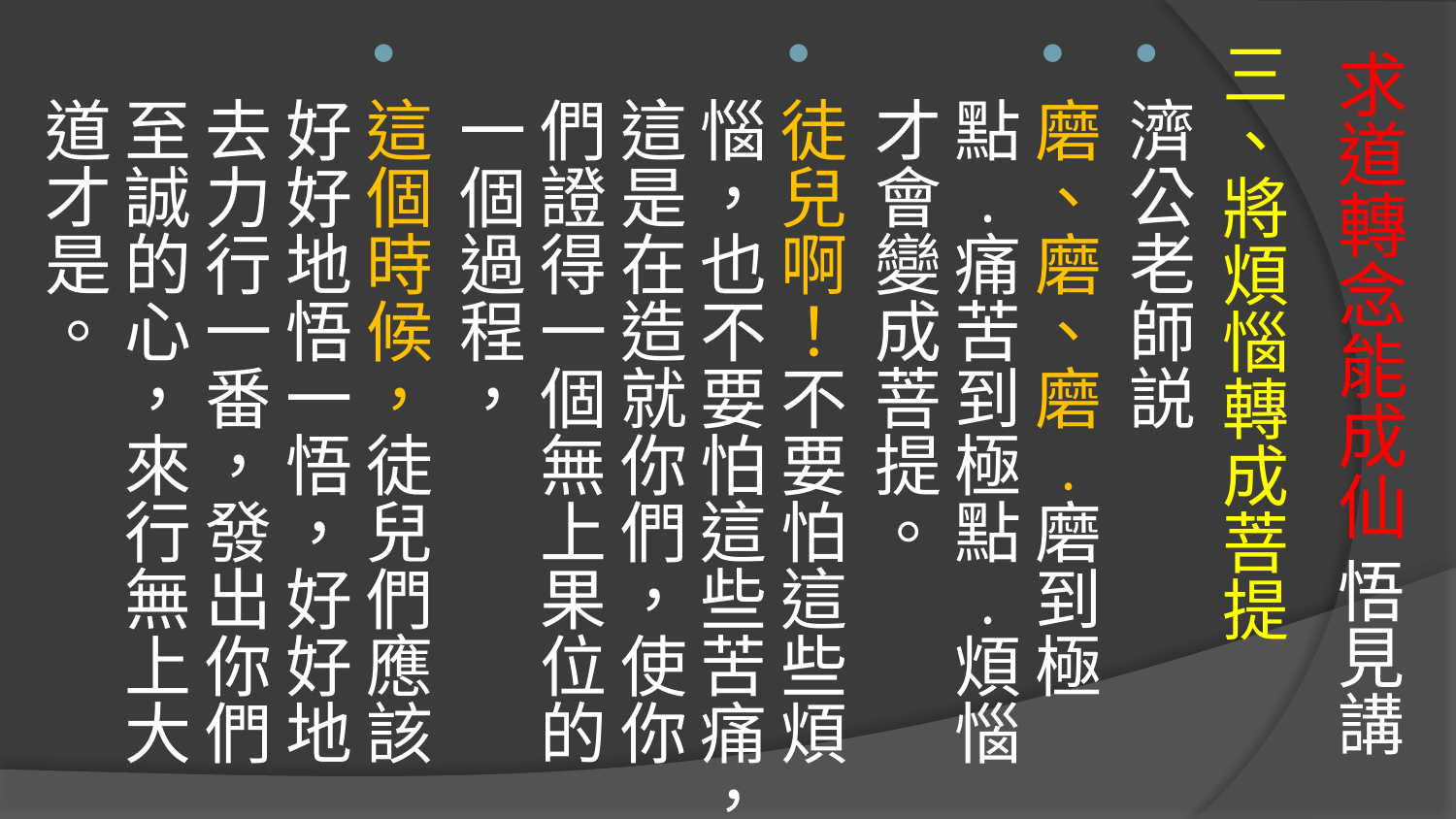

# 求道轉念能成仙 悟見講
三、將煩惱轉成菩提
濟公老師説
磨、磨、磨﹒磨到極點﹒痛苦到極點﹒煩惱才會變成菩提。
徒兒啊！不要怕這些煩惱，也不要怕這些苦痛，這是在造就你們，使你們證得一個無上果位的一個過程，
這個時候，徒兒們應該好好地悟一悟，好好地去力行一番，發出你們至誠的心，來行無上大道才是。